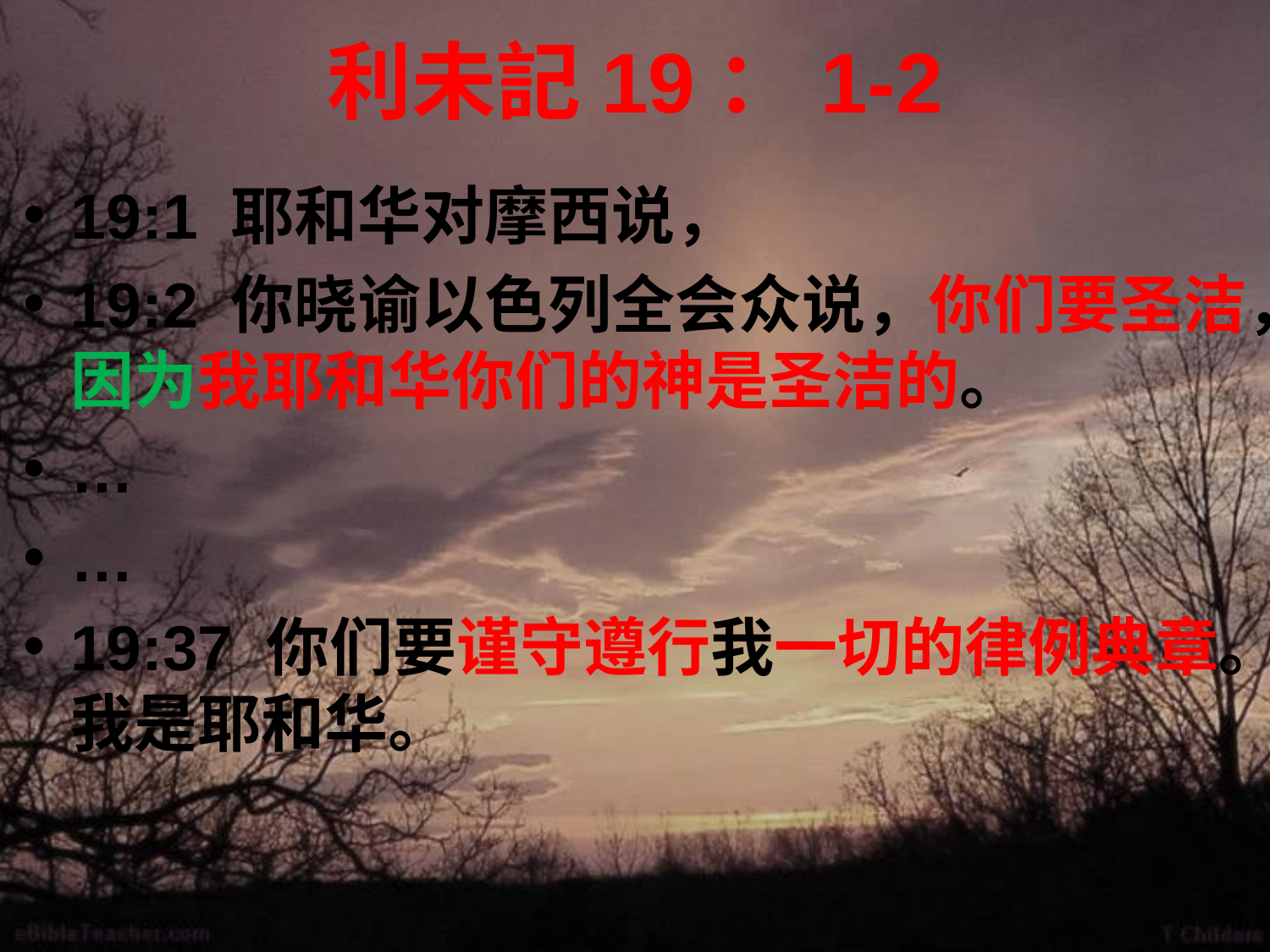

# 利未記19：1-2
19:1 耶和华对摩西说，
19:2 你晓谕以色列全会众说，你们要圣洁，因为我耶和华你们的神是圣洁的。
…
…
19:37 你们要谨守遵行我一切的律例典章。我是耶和华。